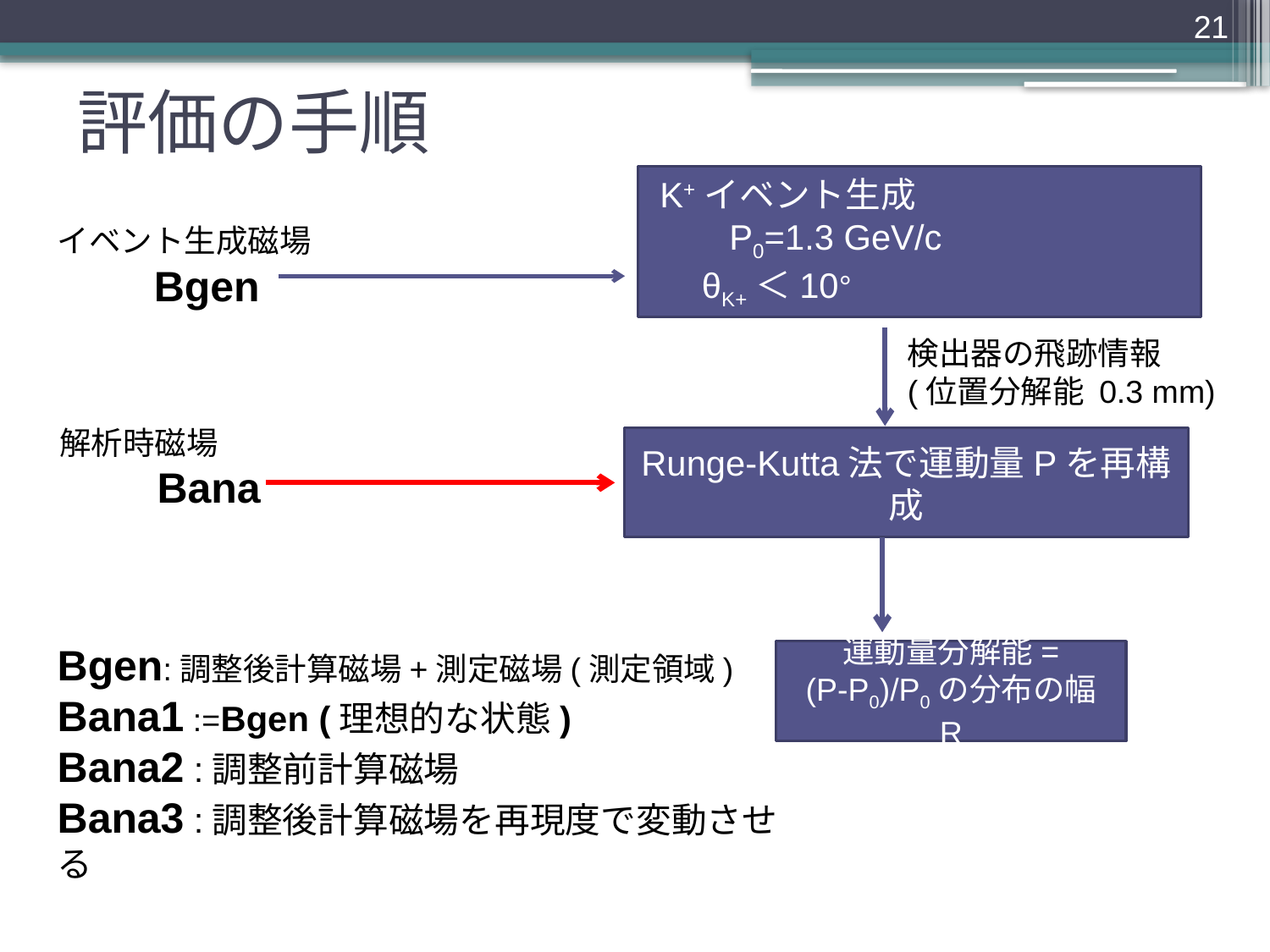

21
# 評価の手順
 K+イベント生成
　　P0=1.3 GeV/c
　 θK+＜10°
イベント生成磁場
Bgen
検出器の飛跡情報
(位置分解能 0.3 mm)
解析時磁場
Bana
Runge-Kutta法で運動量Pを再構成
Bgen:調整後計算磁場+測定磁場(測定領域)
Bana1 :=Bgen (理想的な状態)
Bana2 :調整前計算磁場
Bana3 :調整後計算磁場を再現度で変動させる
運動量分解能=
(P-P0)/P0の分布の幅 R